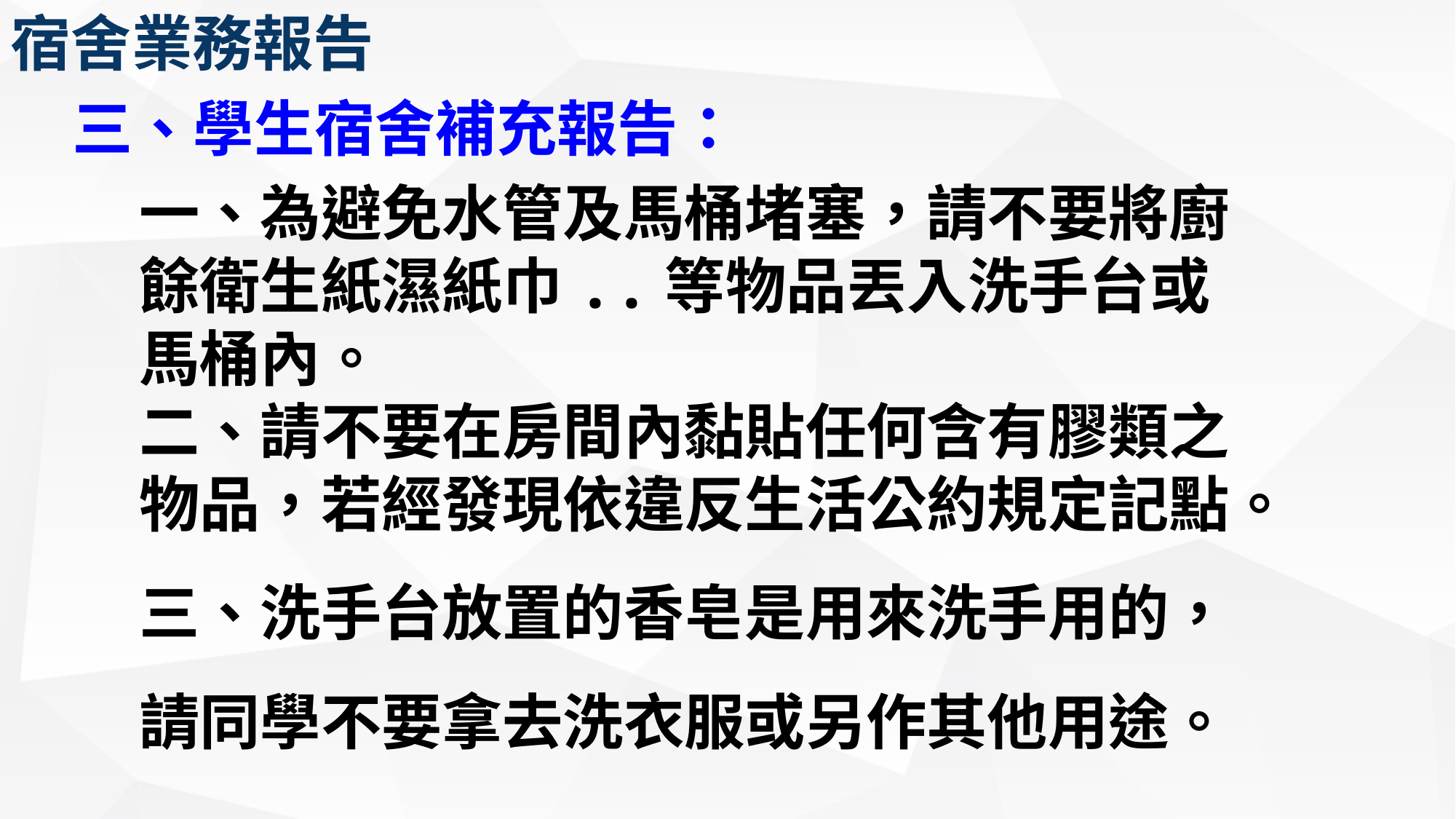

宿舍業務報告
三、學生宿舍補充報告：
一、為避免水管及馬桶堵塞，請不要將廚餘衛生紙濕紙巾..等物品丟入洗手台或馬桶內。
二、請不要在房間內黏貼任何含有膠類之物品，若經發現依違反生活公約規定記點。
三、洗手台放置的香皂是用來洗手用的，請同學不要拿去洗衣服或另作其他用途。